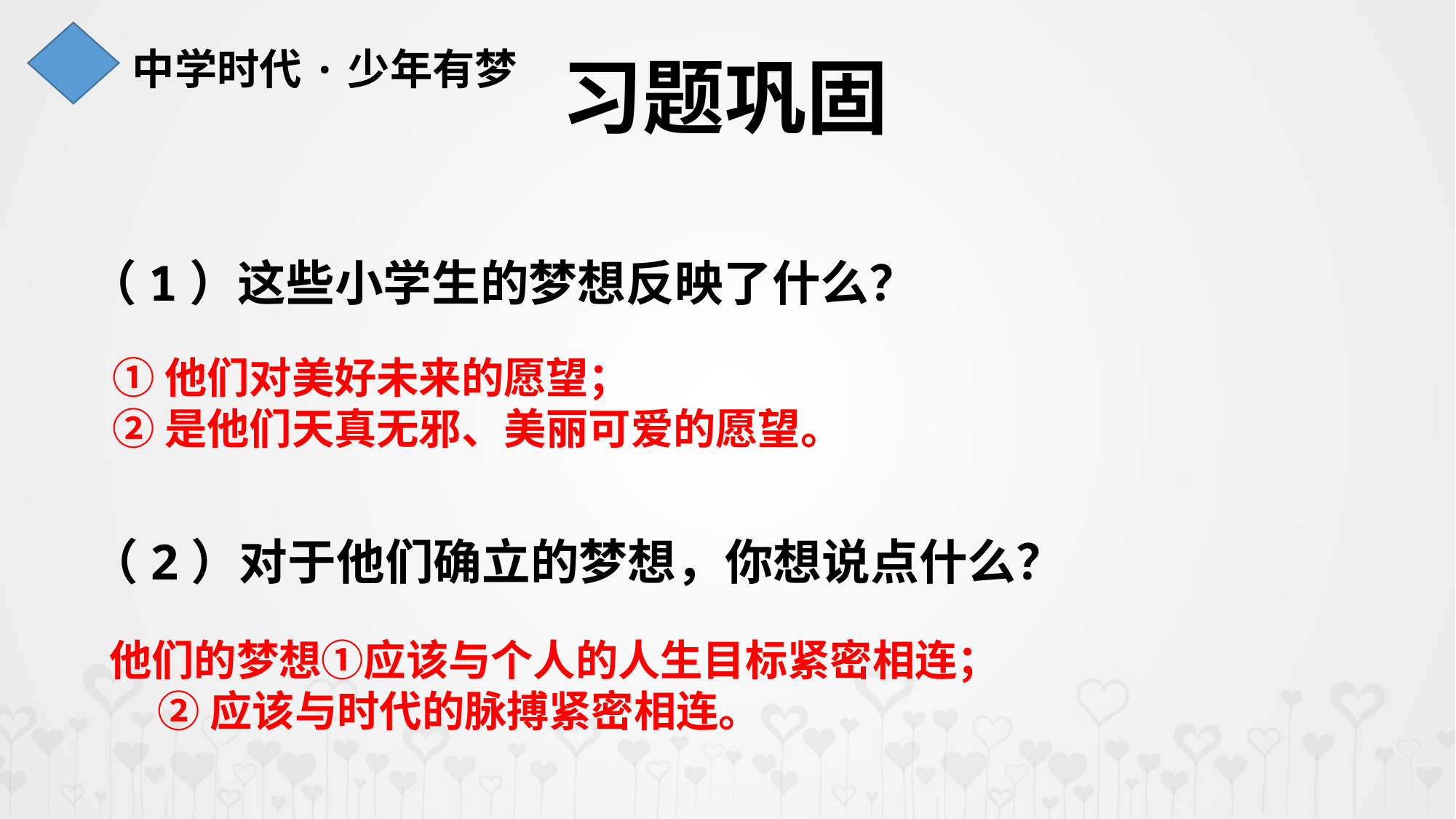

中学时代·少年有梦
习题巩固
（1）这些小学生的梦想反映了什么？
①他们对美好未来的愿望；
②是他们天真无邪、美丽可爱的愿望。
（2）对于他们确立的梦想，你想说点什么？
他们的梦想①应该与个人的人生目标紧密相连；
     ②应该与时代的脉搏紧密相连。